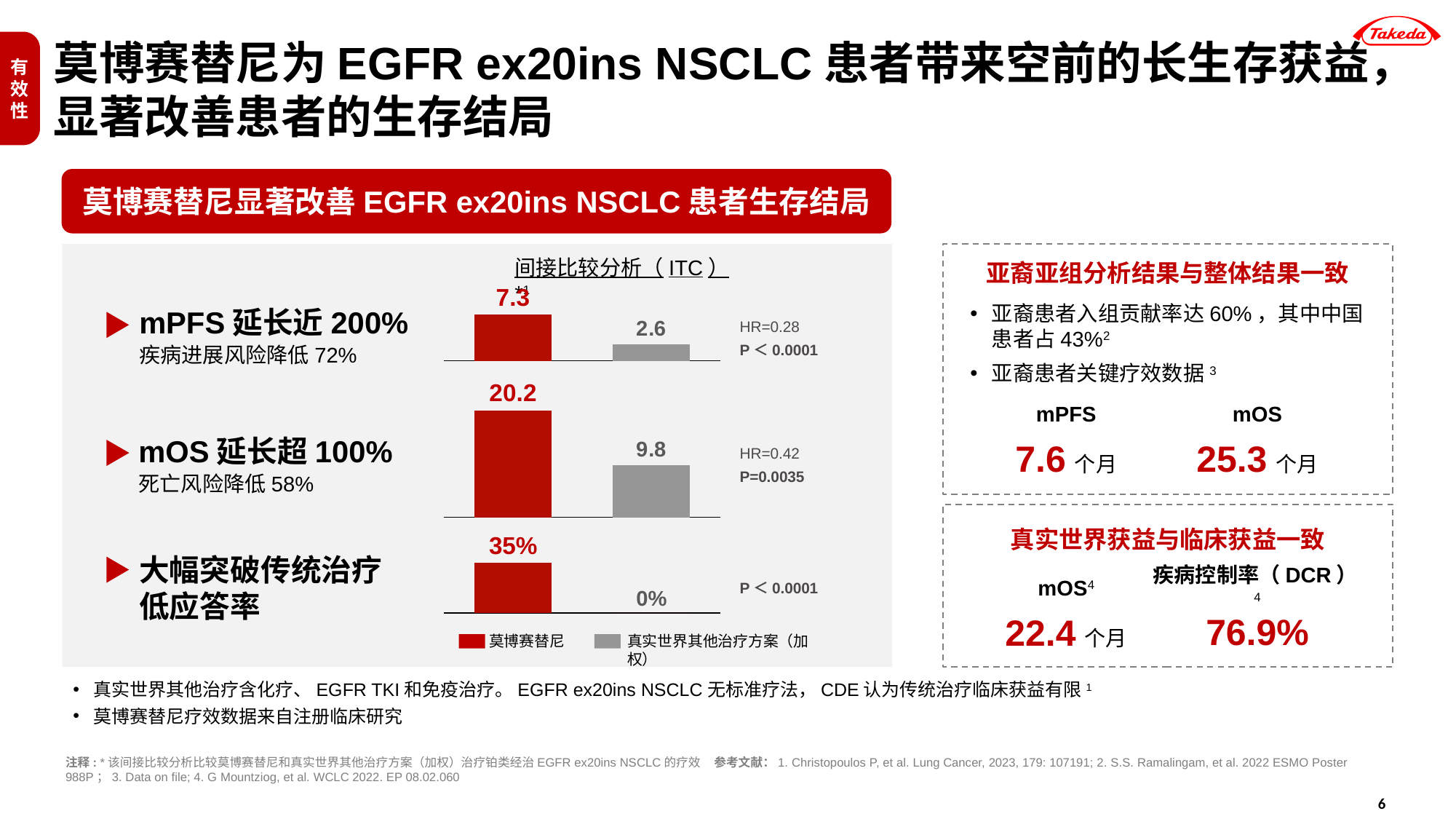

莫博赛替尼为EGFR ex20ins NSCLC患者带来空前的长生存获益，显著改善患者的生存结局
有效性
莫博赛替尼显著改善EGFR ex20ins NSCLC患者生存结局

间接比较分析（ITC）*1
亚裔亚组分析结果与整体结果一致

### Chart

| Category |  |
|---|---|
亚裔患者入组贡献率达60%，其中中国患者占43%2
亚裔患者关键疗效数据3
mPFS延长近200%

疾病进展风险降低72%
HR=0.28
P＜0.0001

### Chart

| Category |  |
|---|---|
mPFS
mOS
mOS延长超100%

死亡风险降低58%
7.6个月
25.3个月
HR=0.42
P=0.0035

真实世界获益与临床获益一致
35%
大幅突破传统治疗
低应答率

### Chart

| Category |  |
|---|---|
mOS4
疾病控制率（DCR）4
P＜0.0001
0%
76.9%
22.4个月
莫博赛替尼
真实世界其他治疗方案（加权）

真实世界其他治疗含化疗、EGFR TKI和免疫治疗。EGFR ex20ins NSCLC无标准疗法，CDE认为传统治疗临床获益有限1
莫博赛替尼疗效数据来自注册临床研究
注释: *该间接比较分析比较莫博赛替尼和真实世界其他治疗方案（加权）治疗铂类经治EGFR ex20ins NSCLC的疗效     参考文献：1. Christopoulos P, et al. Lung Cancer, 2023, 179: 107191; 2. S.S. Ramalingam, et al. 2022 ESMO Poster 988P；3. Data on file; 4. G Mountziog, et al. WCLC 2022. EP 08.02.060
6